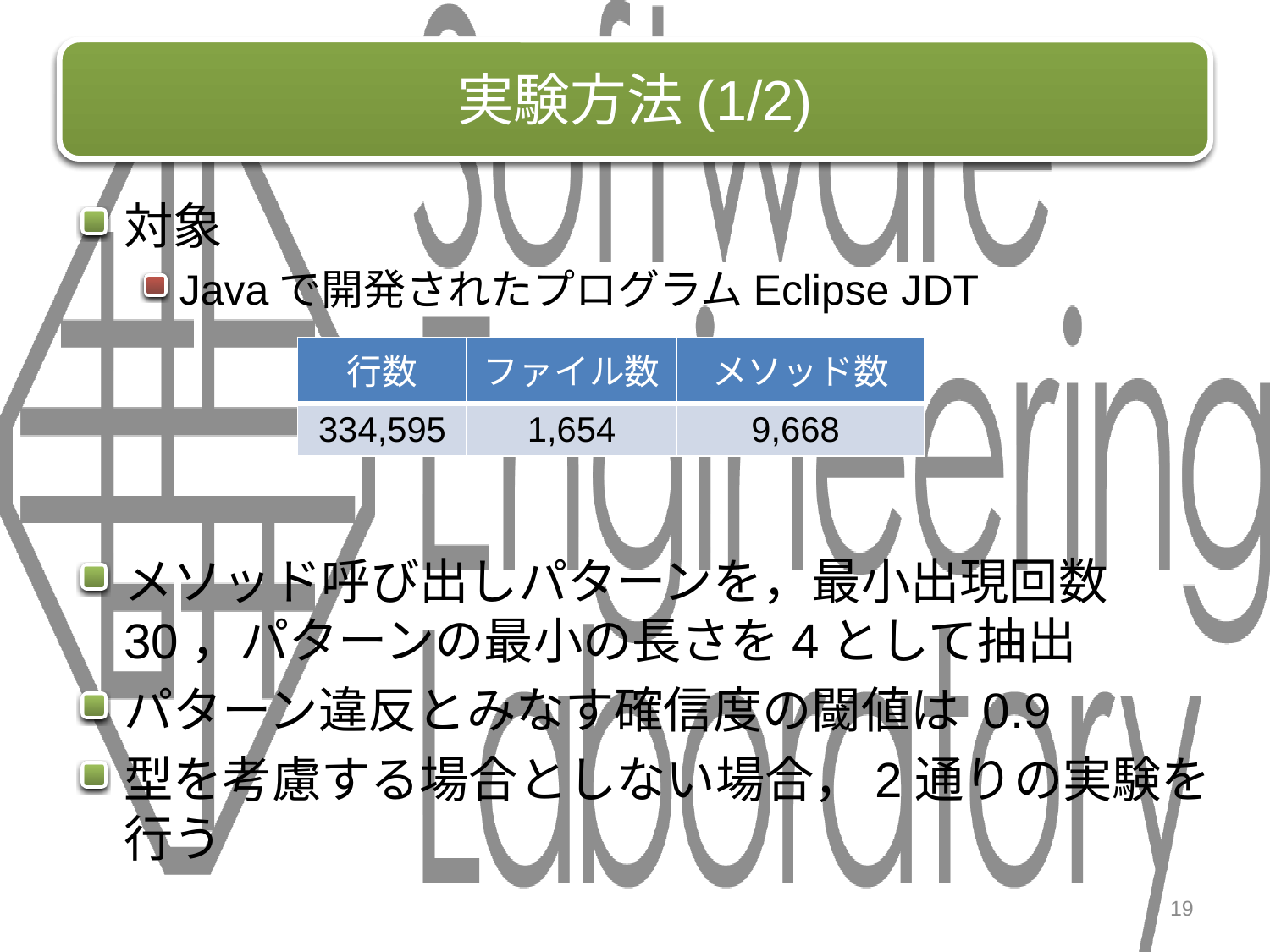

# 実験方法(1/2)
対象
Javaで開発されたプログラムEclipse JDT

メソッド呼び出しパターンを，最小出現回数30，パターンの最小の長さを4として抽出
パターン違反とみなす確信度の閾値は 0.9
型を考慮する場合としない場合，2通りの実験を行う
| 行数 | ファイル数 | メソッド数 |
| --- | --- | --- |
| 334,595 | 1,654 | 9,668 |
19